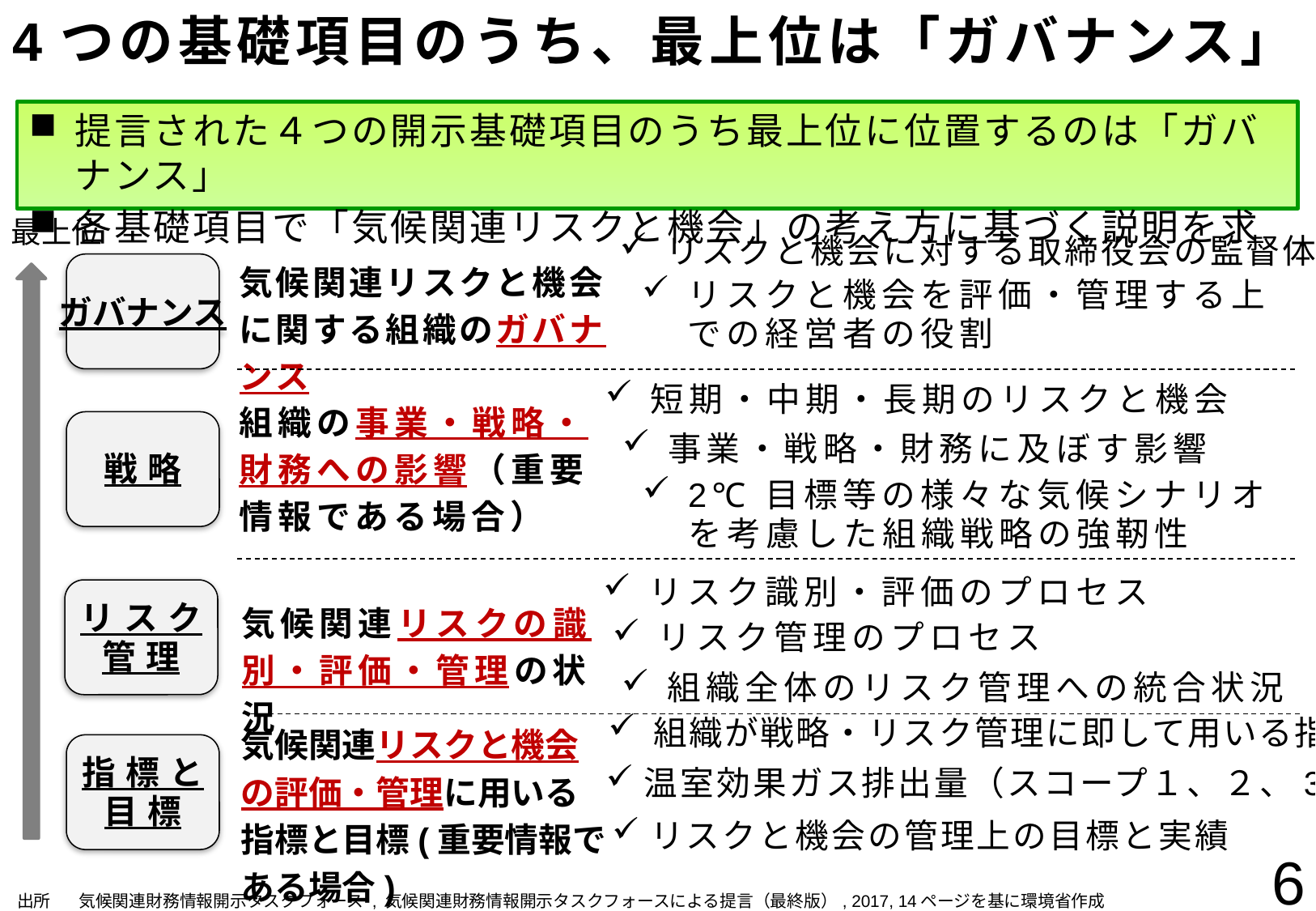

# 4つの基礎項目のうち、最上位は「ガバナンス」
提言された４つの開示基礎項目のうち最上位に位置するのは「ガバナンス」
各基礎項目で「気候関連リスクと機会」の考え方に基づく説明を求める
最上位

リスクと機会に対する取締役会の監督体制
気候関連リスクと機会に関する組織のガバナンス
ガバナンス
リスクと機会を評価・管理する上での経営者の役割
短期・中期・長期のリスクと機会
組織の事業・戦略・財務への影響（重要情報である場合）
戦略
事業・戦略・財務に及ぼす影響
2℃目標等の様々な気候シナリオを考慮した組織戦略の強靭性
リスク識別・評価のプロセス
リスク
管理
気候関連リスクの識別・評価・管理の状況
リスク管理のプロセス
組織全体のリスク管理への統合状況
組織が戦略・リスク管理に即して用いる指標
気候関連リスクと機会の評価・管理に用いる指標と目標(重要情報である場合)
指標と
目標
温室効果ガス排出量（スコープ１、２、3）
リスクと機会の管理上の目標と実績
6
| 出所 | 気候関連財務情報開示タスクフォース , 気候関連財務情報開示タスクフォースによる提言（最終版）, 2017, 14ページを基に環境省作成 |
| --- | --- |